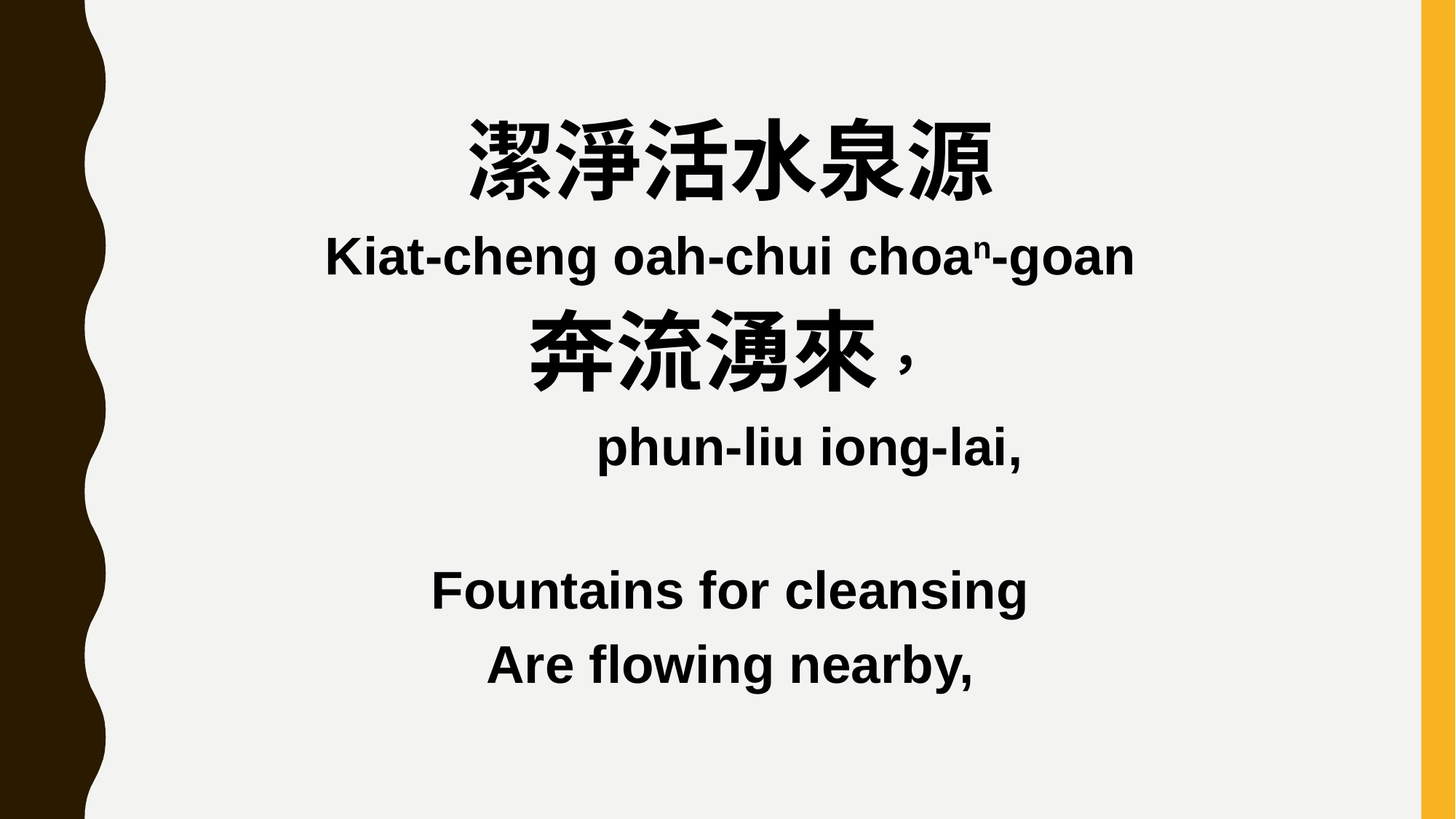

潔淨活水泉源
Kiat-cheng oah-chui choan-goan
奔流湧來，
                           phun-liu iong-lai,

Fountains for cleansing
Are flowing nearby,